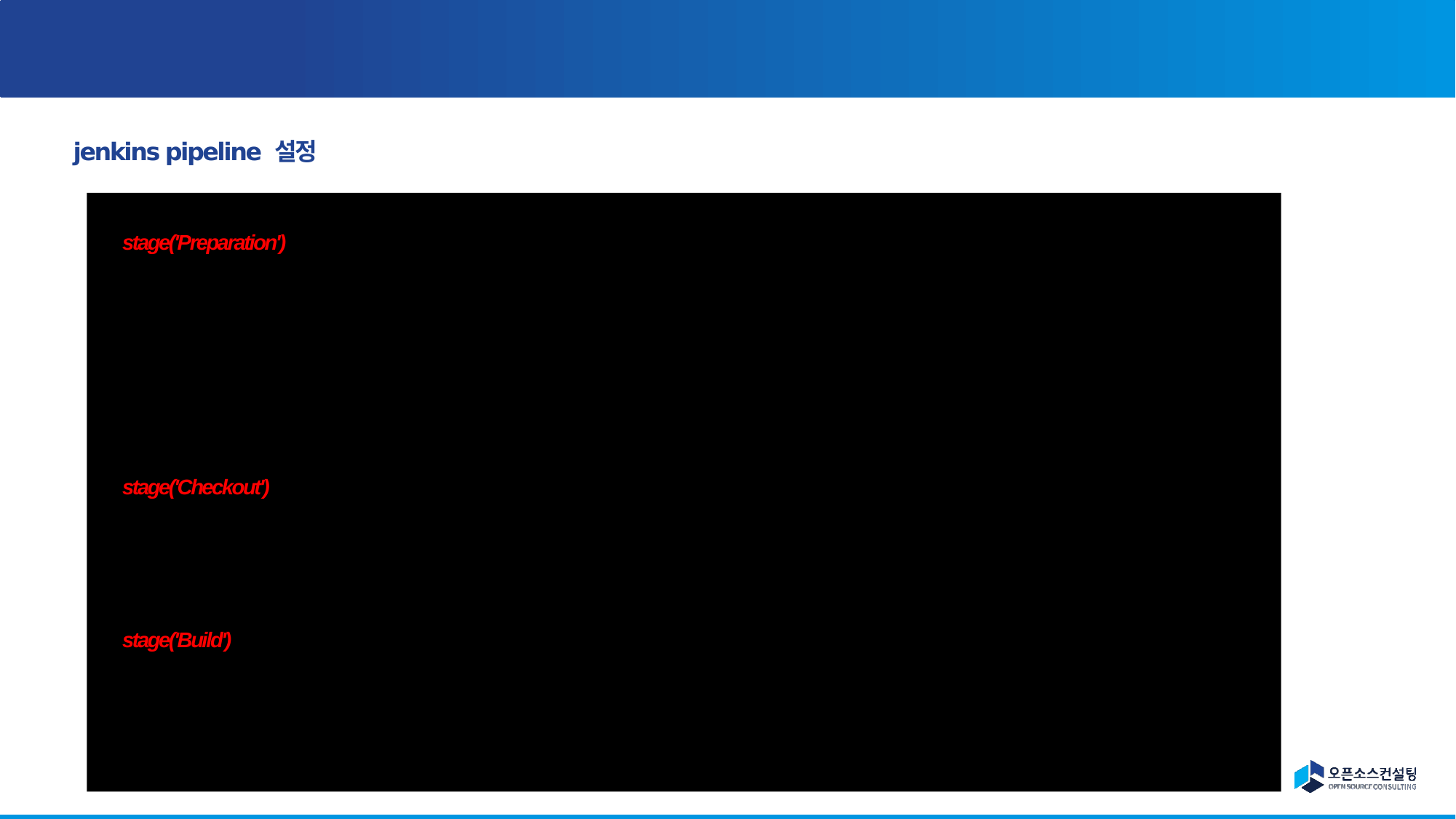

# Jenkins 빌드잡 pipeline 구성 –  (예시) 기상청 Visual_map (3)
 jenkins pipeline 설정
stages{
        stage('Preparation') {
            steps{
                script{
                    env.ymd = sh (returnStdout: true, script: ''' echo `date '+%Y%m%d-%H%M%S'` ''')
                }
                echo("params : ${env.ymd} " + params.tag)
            }
        }
        stage('Checkout') {
            steps{
                git(branch: "${env.GIT_BUSINESS_CD}", credentialsId: "${env.GITLAB_CREDENTIAL_ID}", url: params.GIT_URL, changelog: false, poll: false)
            }
        }
        stage('Build') {
            steps{
                sh 'mvn clean package'
            }
        }